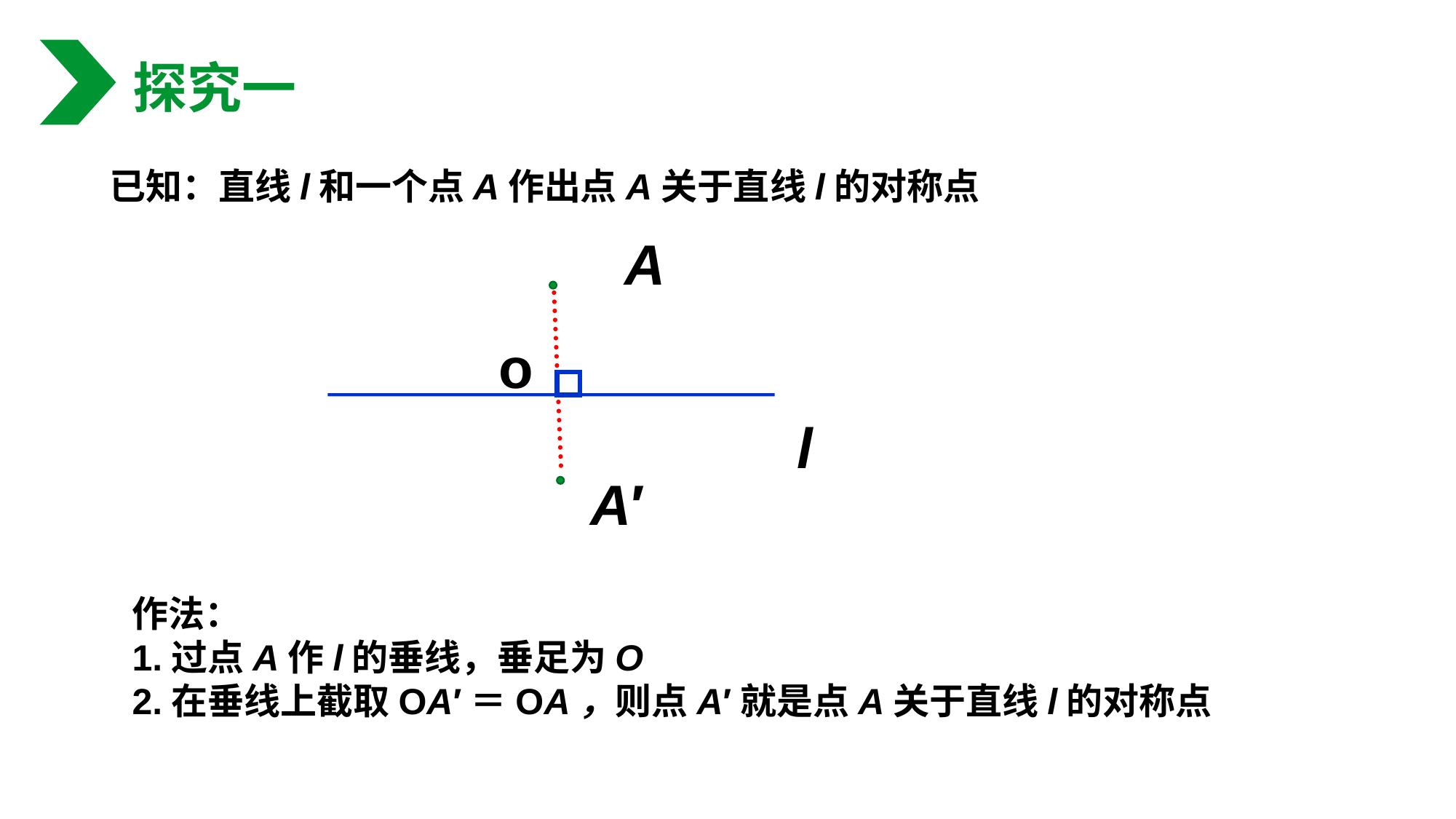

探究一
已知：直线l和一个点A作出点A关于直线l的对称点
A

o

l
A′

作法：
1.过点A作l的垂线，垂足为O
2.在垂线上截取OA′＝OA，则点A′就是点A关于直线l的对称点